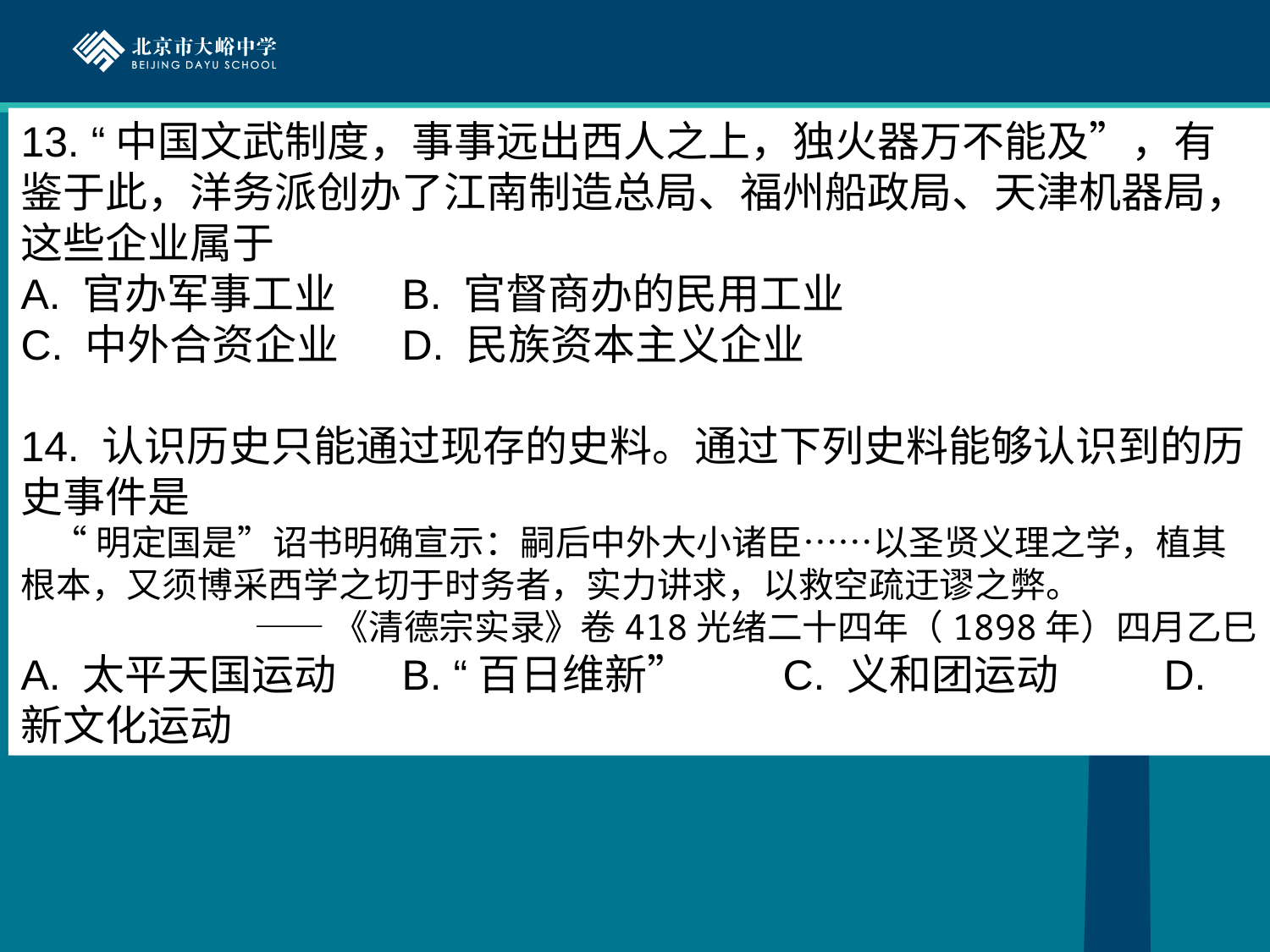

13. “中国文武制度，事事远出西人之上，独火器万不能及”，有鉴于此，洋务派创办了江南制造总局、福州船政局、天津机器局，这些企业属于
A. 官办军事工业	B. 官督商办的民用工业
C. 中外合资企业	D. 民族资本主义企业

14. 认识历史只能通过现存的史料。通过下列史料能够认识到的历史事件是
    “明定国是”诏书明确宣示：嗣后中外大小诸臣……以圣贤义理之学，植其根本，又须博采西学之切于时务者，实力讲求，以救空疏迂谬之弊。
——《清德宗实录》卷418光绪二十四年（1898年）四月乙巳
A. 太平天国运动	B. “百日维新”	C. 义和团运动	D. 新文化运动